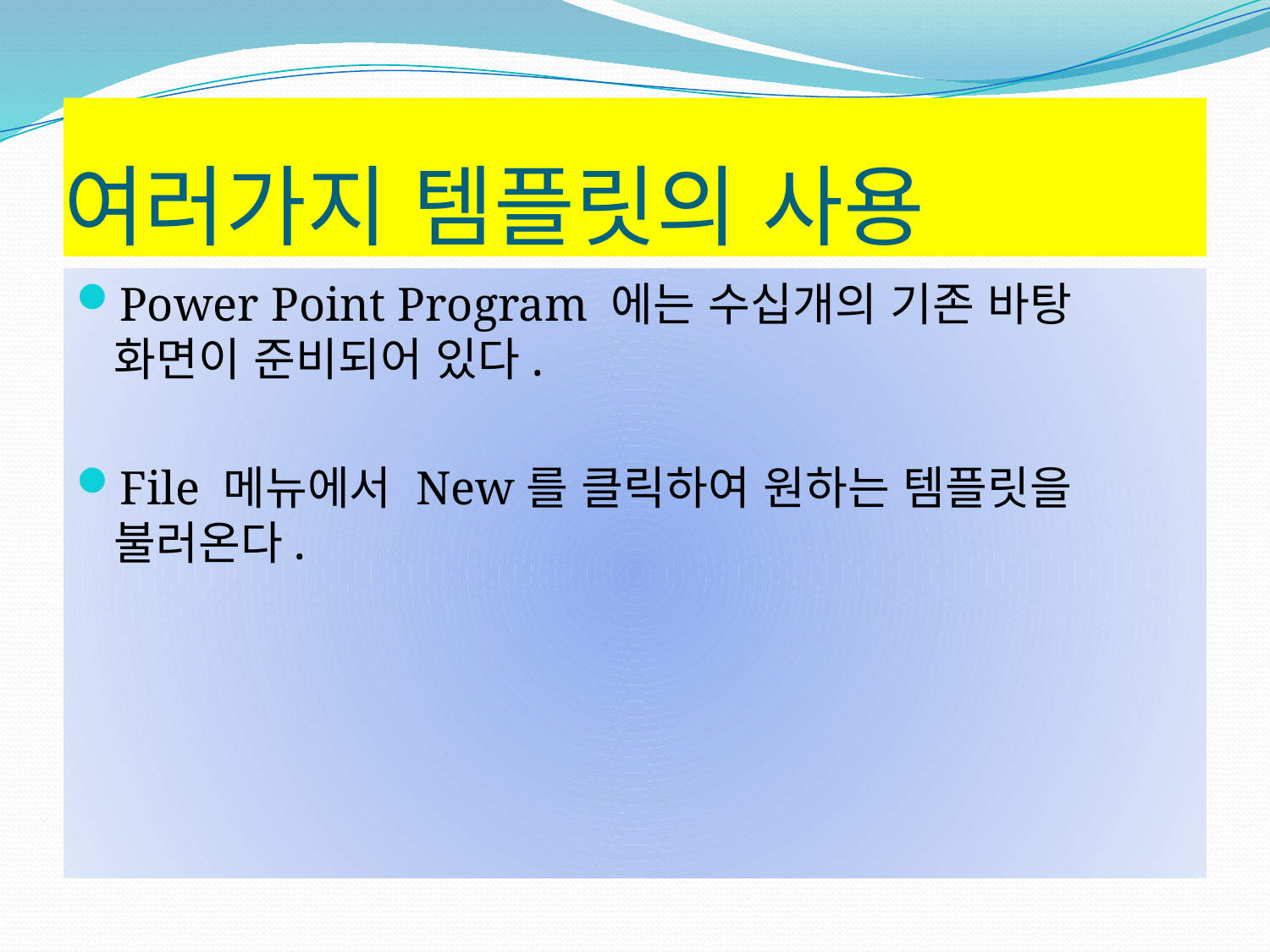

# 여러가지 템플릿의 사용
Power Point Program 에는 수십개의 기존 바탕 화면이 준비되어 있다.

File 메뉴에서 New를 클릭하여 원하는 템플릿을 불러온다.